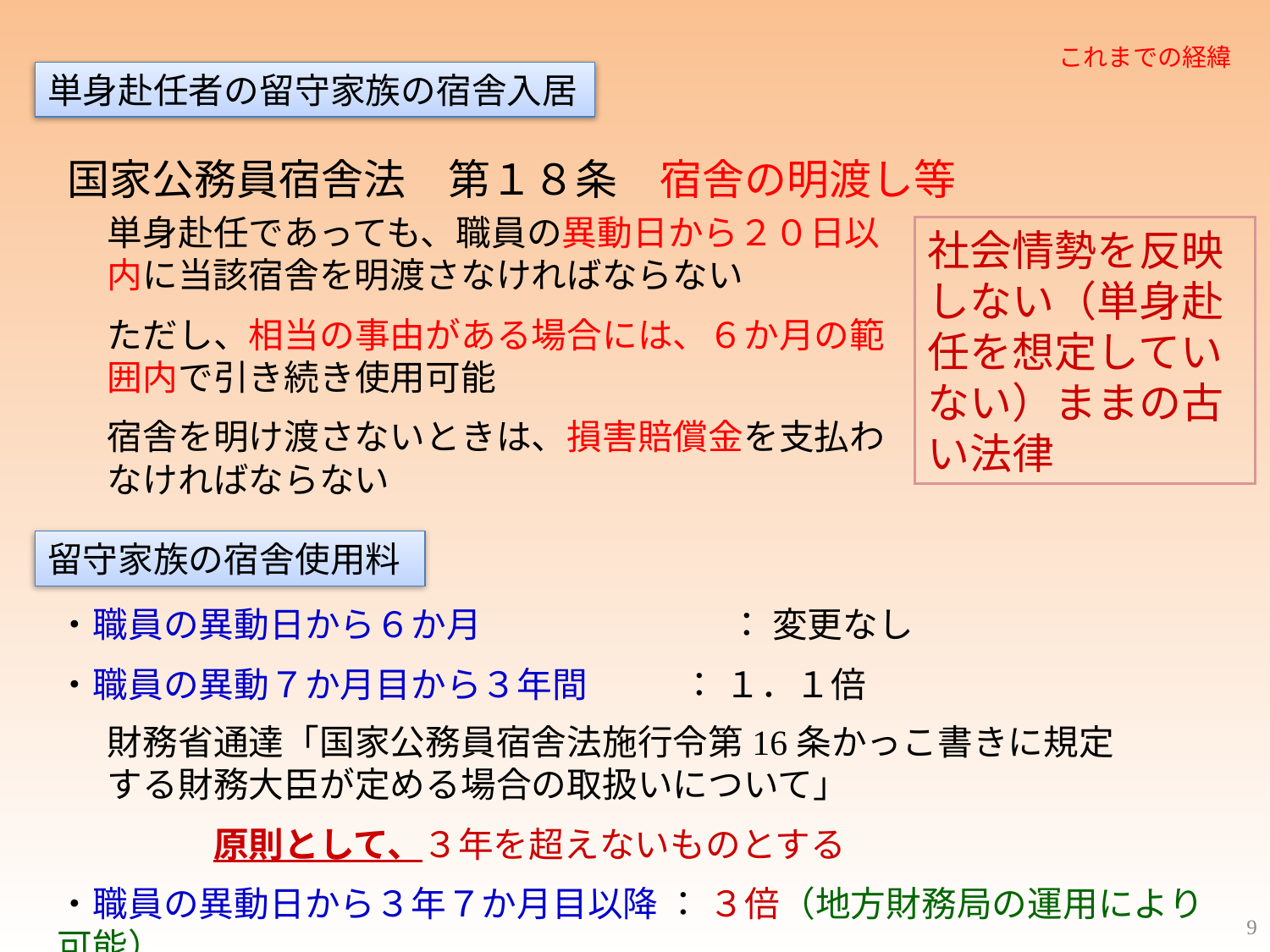

これまでの経緯
単身赴任者の留守家族の宿舎入居
国家公務員宿舎法　第１８条　宿舎の明渡し等
単身赴任であっても、職員の異動日から２０日以内に当該宿舎を明渡さなければならない
ただし、相当の事由がある場合には、６か月の範囲内で引き続き使用可能
宿舎を明け渡さないときは、損害賠償金を支払わなければならない
社会情勢を反映しない（単身赴任を想定していない）ままの古い法律
留守家族の宿舎使用料
・職員の異動日から６か月　　　　　　　： 変更なし
・職員の異動７か月目から３年間   　　： １．１倍
財務省通達「国家公務員宿舎法施行令第16条かっこ書きに規定する財務大臣が定める場合の取扱いについて」
　　　原則として、３年を超えないものとする
・職員の異動日から３年７か月目以降 ： ３倍（地方財務局の運用により可能）
9